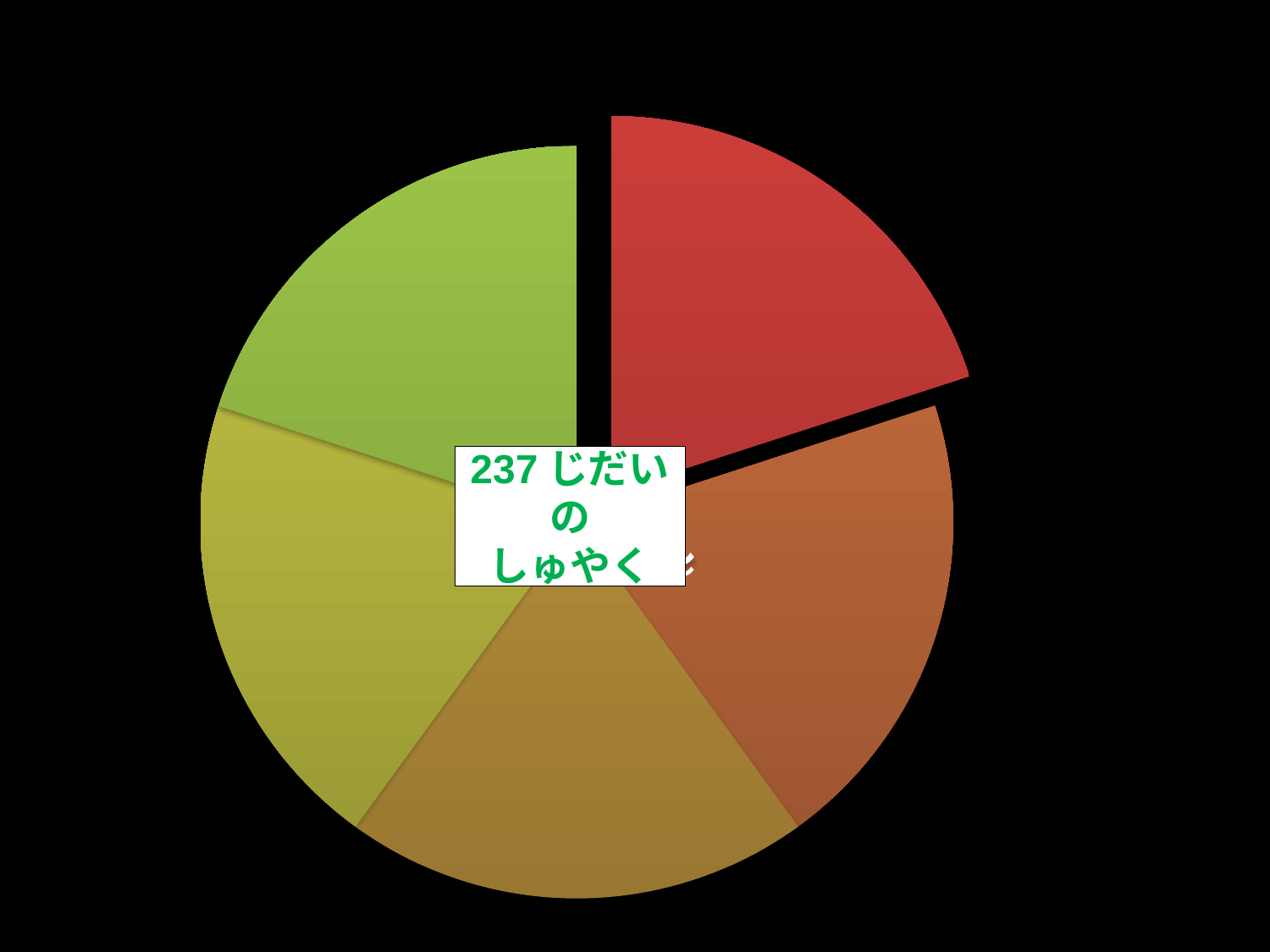

24じ
でんどうでし
さいこう
すいじゅんの
せんもんか　でし
でんどう
モデル　でし
いやし　でし
サミット　でし
# 237じだいの しゅやく